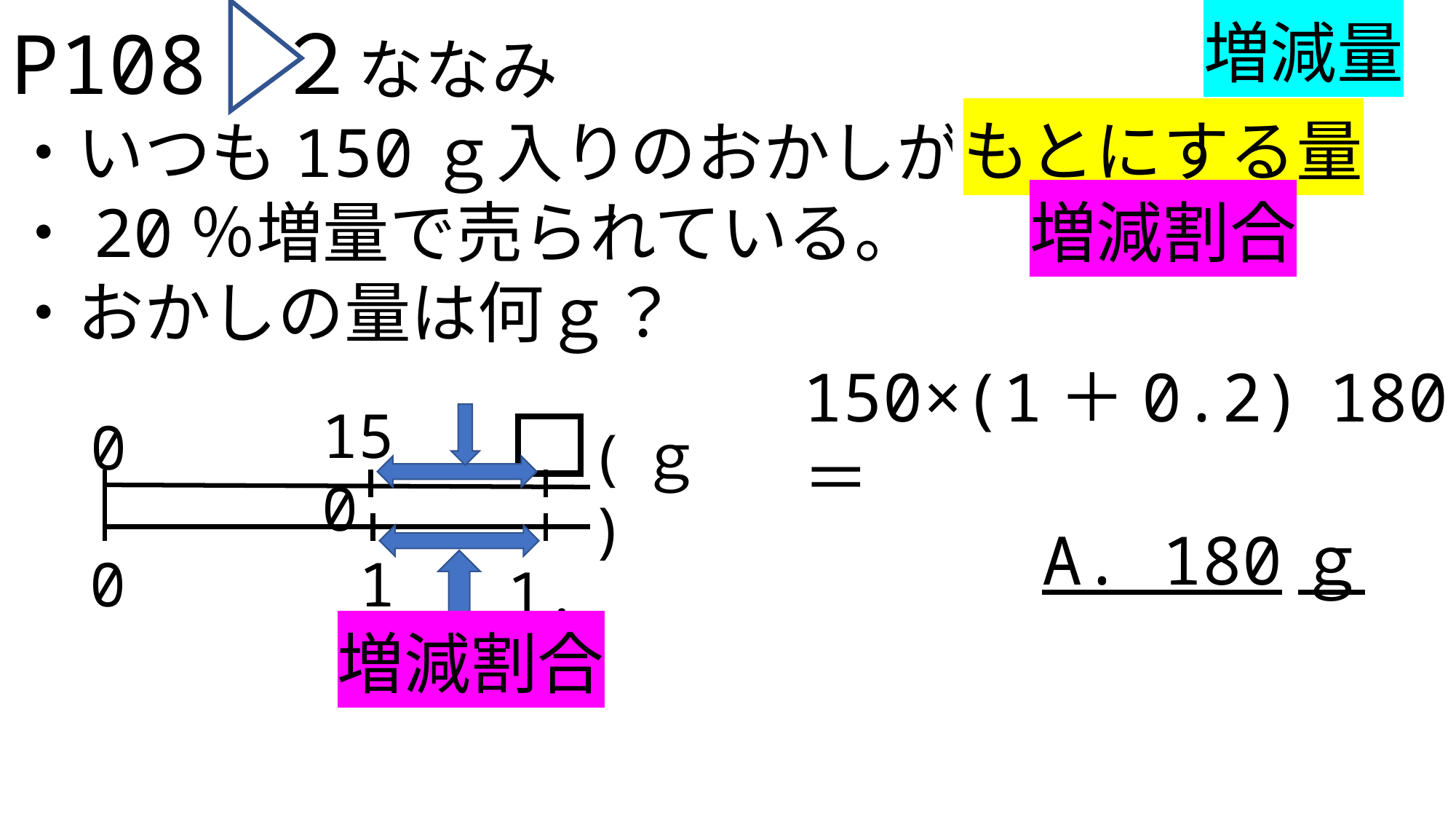

増減量
P108 ２ななみ
・いつも150ｇ入りのおかしが、
・20％増量で売られている。
・おかしの量は何ｇ？

もとにする量
増減割合
180
150×(1＋0.2)＝
150
0

(ｇ)

A. 180ｇ

0
1
1.2

増減割合